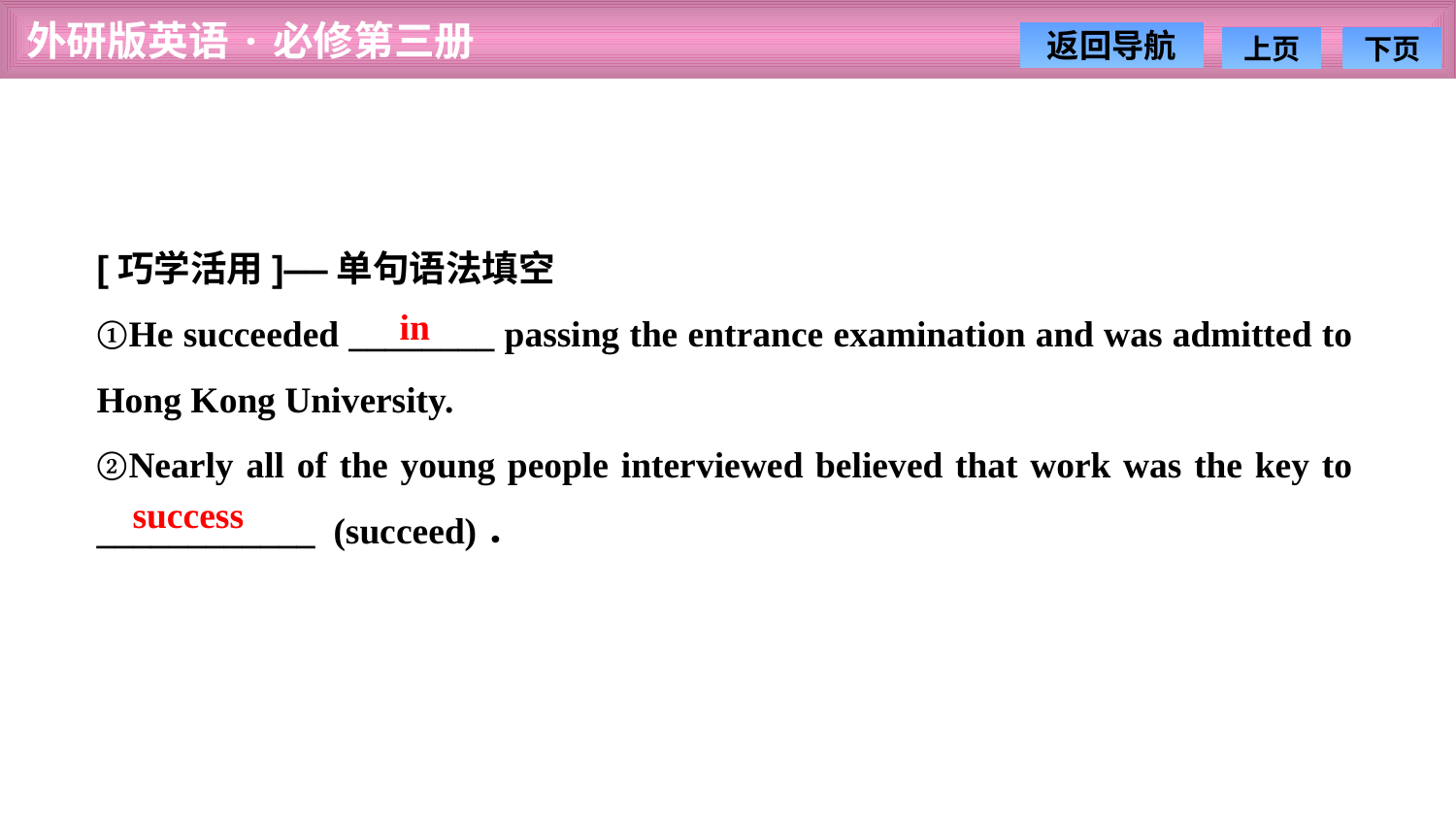

[巧学活用]——单句语法填空
①He succeeded ________ passing the entrance examination and was admitted to Hong Kong University.
②Nearly all of the young people interviewed believed that work was the key to ____________  (succeed)．
in
success